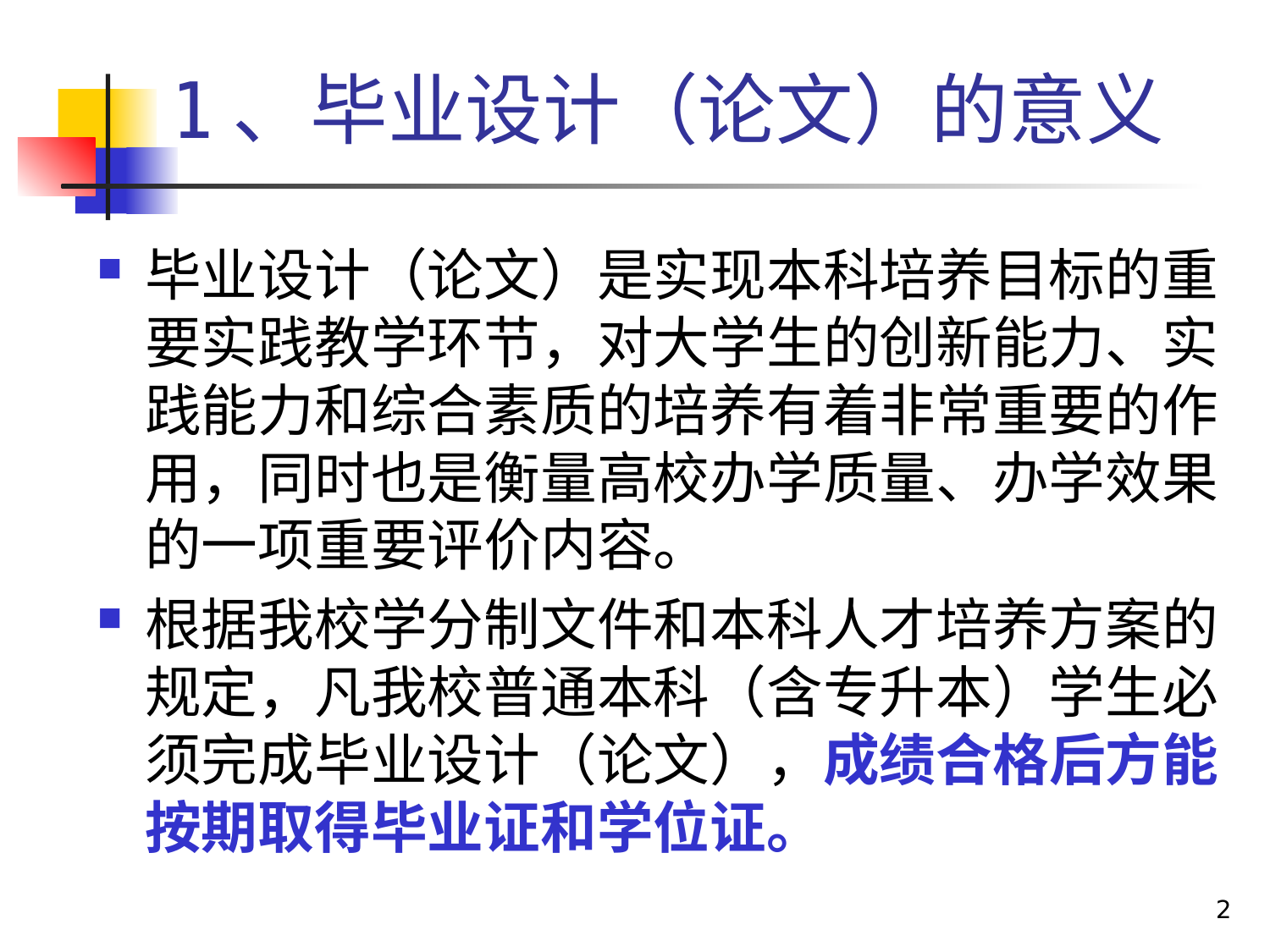

# 1、毕业设计（论文）的意义
毕业设计（论文）是实现本科培养目标的重要实践教学环节，对大学生的创新能力、实践能力和综合素质的培养有着非常重要的作用，同时也是衡量高校办学质量、办学效果的一项重要评价内容。
根据我校学分制文件和本科人才培养方案的规定，凡我校普通本科（含专升本）学生必须完成毕业设计（论文），成绩合格后方能按期取得毕业证和学位证。
2